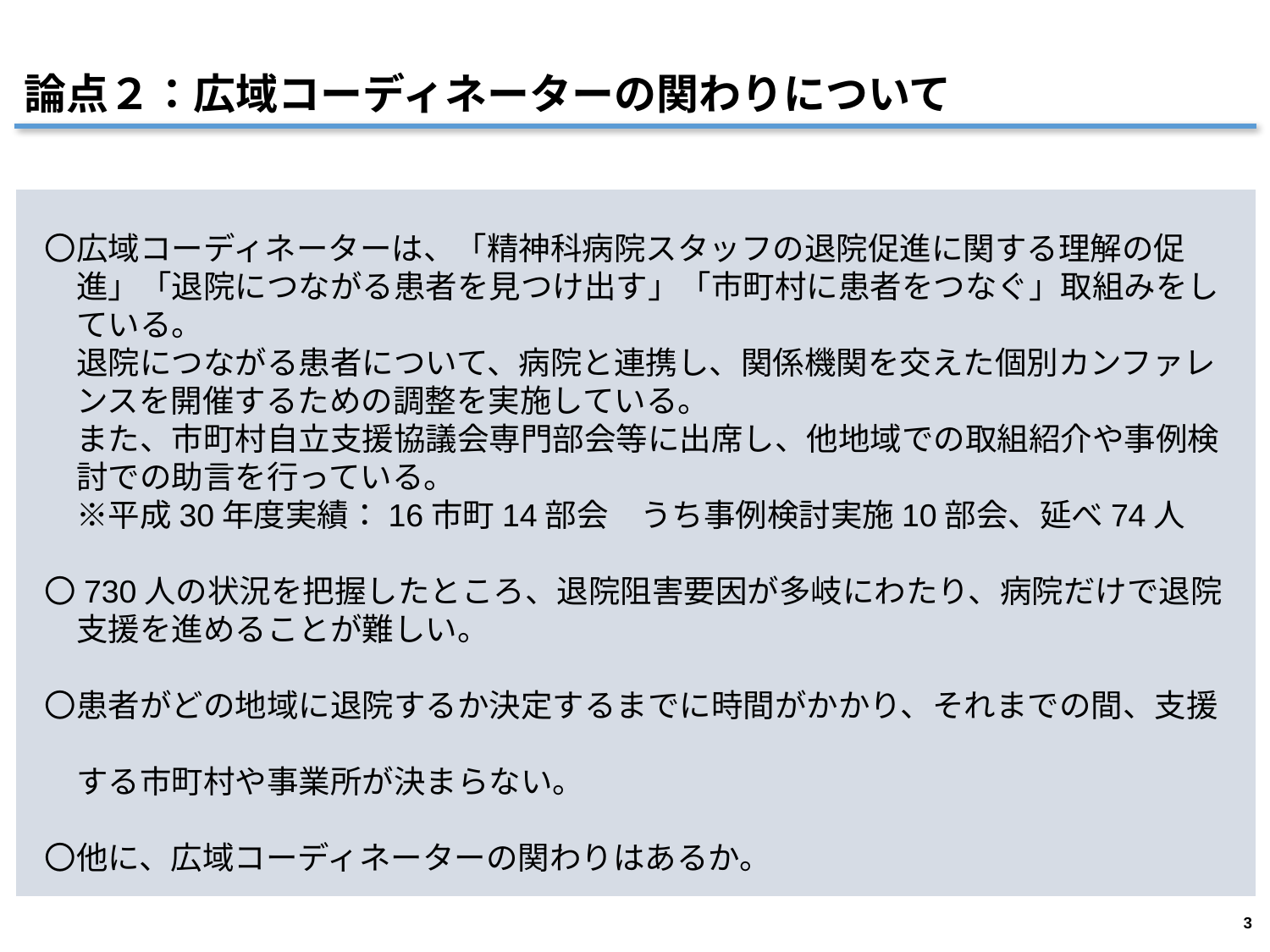

論点２：広域コーディネーターの関わりについて

〇広域コーディネーターは、「精神科病院スタッフの退院促進に関する理解の促
　進」「退院につながる患者を見つけ出す」「市町村に患者をつなぐ」取組みをし
　ている。
　退院につながる患者について、病院と連携し、関係機関を交えた個別カンファレ
　ンスを開催するための調整を実施している。
　また、市町村自立支援協議会専門部会等に出席し、他地域での取組紹介や事例検
　討での助言を行っている。
　※平成30年度実績：16市町14部会　うち事例検討実施10部会、延べ74人

〇730人の状況を把握したところ、退院阻害要因が多岐にわたり、病院だけで退院
　支援を進めることが難しい。

〇患者がどの地域に退院するか決定するまでに時間がかかり、それまでの間、支援
　する市町村や事業所が決まらない。

〇他に、広域コーディネーターの関わりはあるか。

3